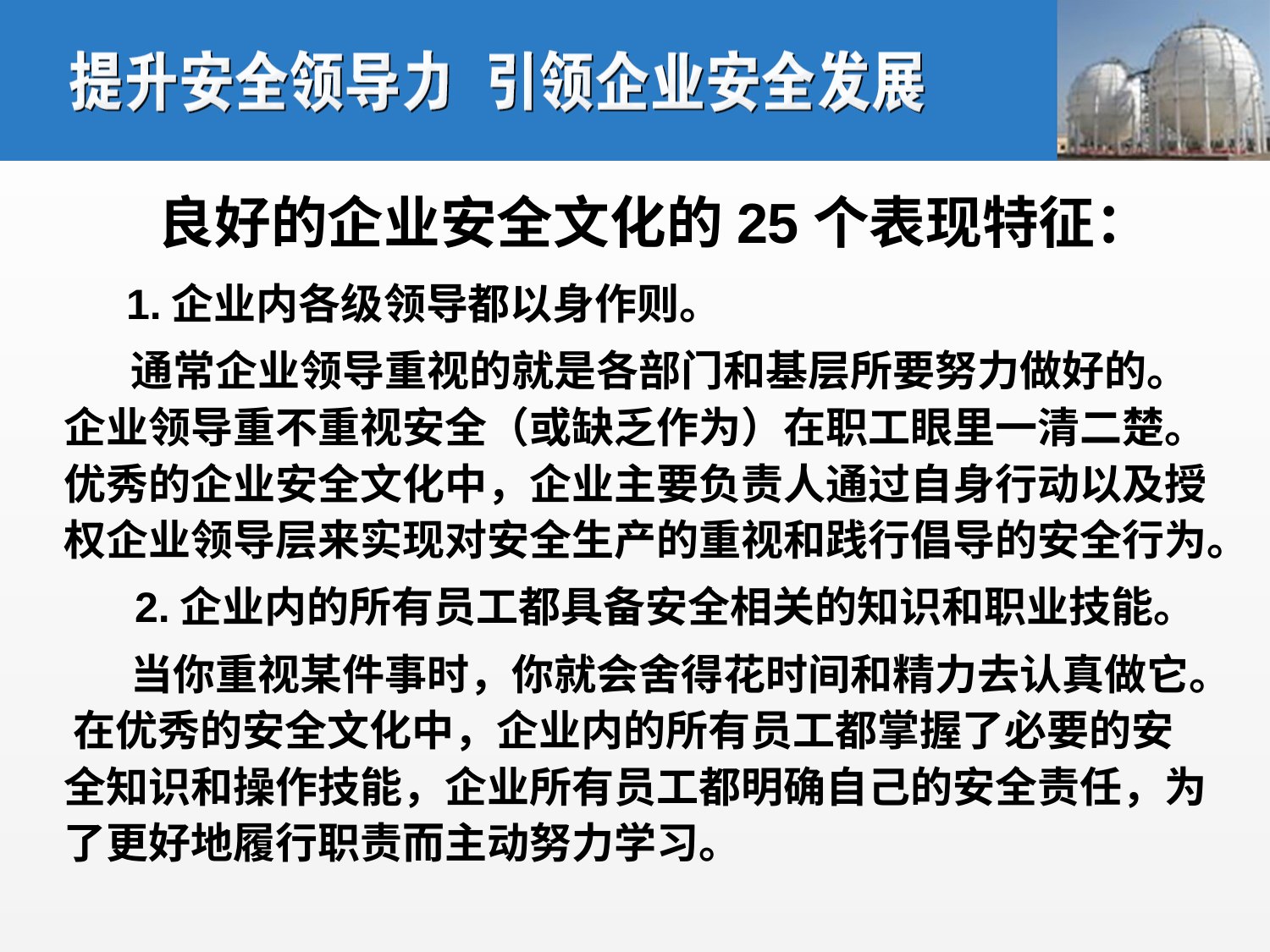

良好的企业安全文化的25个表现特征：
      1.企业内各级领导都以身作则。
      通常企业领导重视的就是各部门和基层所要努力做好的。企业领导重不重视安全（或缺乏作为）在职工眼里一清二楚。优秀的企业安全文化中，企业主要负责人通过自身行动以及授权企业领导层来实现对安全生产的重视和践行倡导的安全行为。
      2.企业内的所有员工都具备安全相关的知识和职业技能。
      当你重视某件事时，你就会舍得花时间和精力去认真做它。 在优秀的安全文化中，企业内的所有员工都掌握了必要的安全知识和操作技能，企业所有员工都明确自己的安全责任，为了更好地履行职责而主动努力学习。